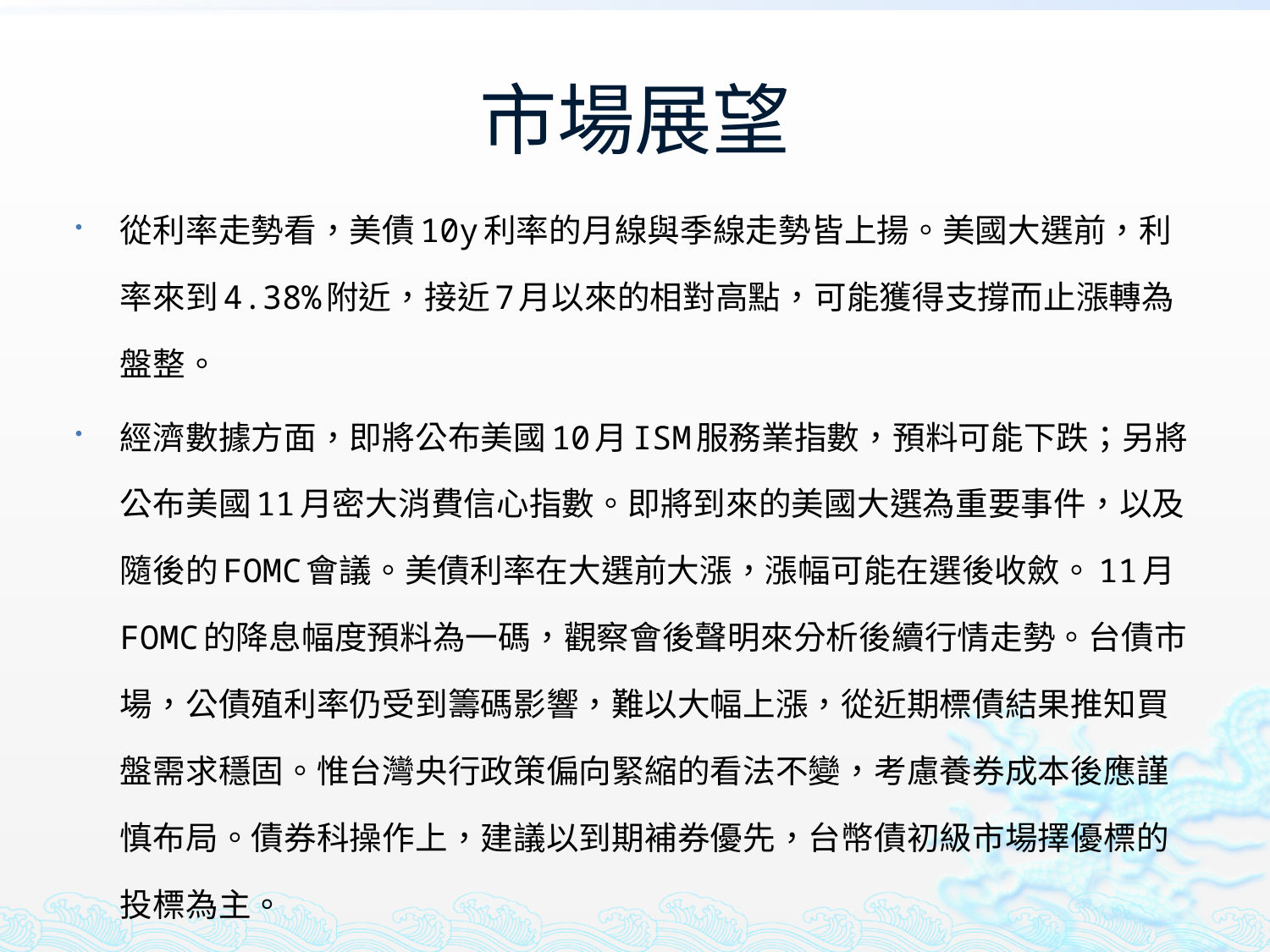

# 市場展望
從利率走勢看，美債10y利率的月線與季線走勢皆上揚。美國大選前，利率來到4.38%附近，接近7月以來的相對高點，可能獲得支撐而止漲轉為盤整。
經濟數據方面，即將公布美國10月ISM服務業指數，預料可能下跌；另將公布美國11月密大消費信心指數。即將到來的美國大選為重要事件，以及隨後的FOMC會議。美債利率在大選前大漲，漲幅可能在選後收斂。11月FOMC的降息幅度預料為一碼，觀察會後聲明來分析後續行情走勢。台債市場，公債殖利率仍受到籌碼影響，難以大幅上漲，從近期標債結果推知買盤需求穩固。惟台灣央行政策偏向緊縮的看法不變，考慮養券成本後應謹慎布局。債券科操作上，建議以到期補券優先，台幣債初級市場擇優標的投標為主。